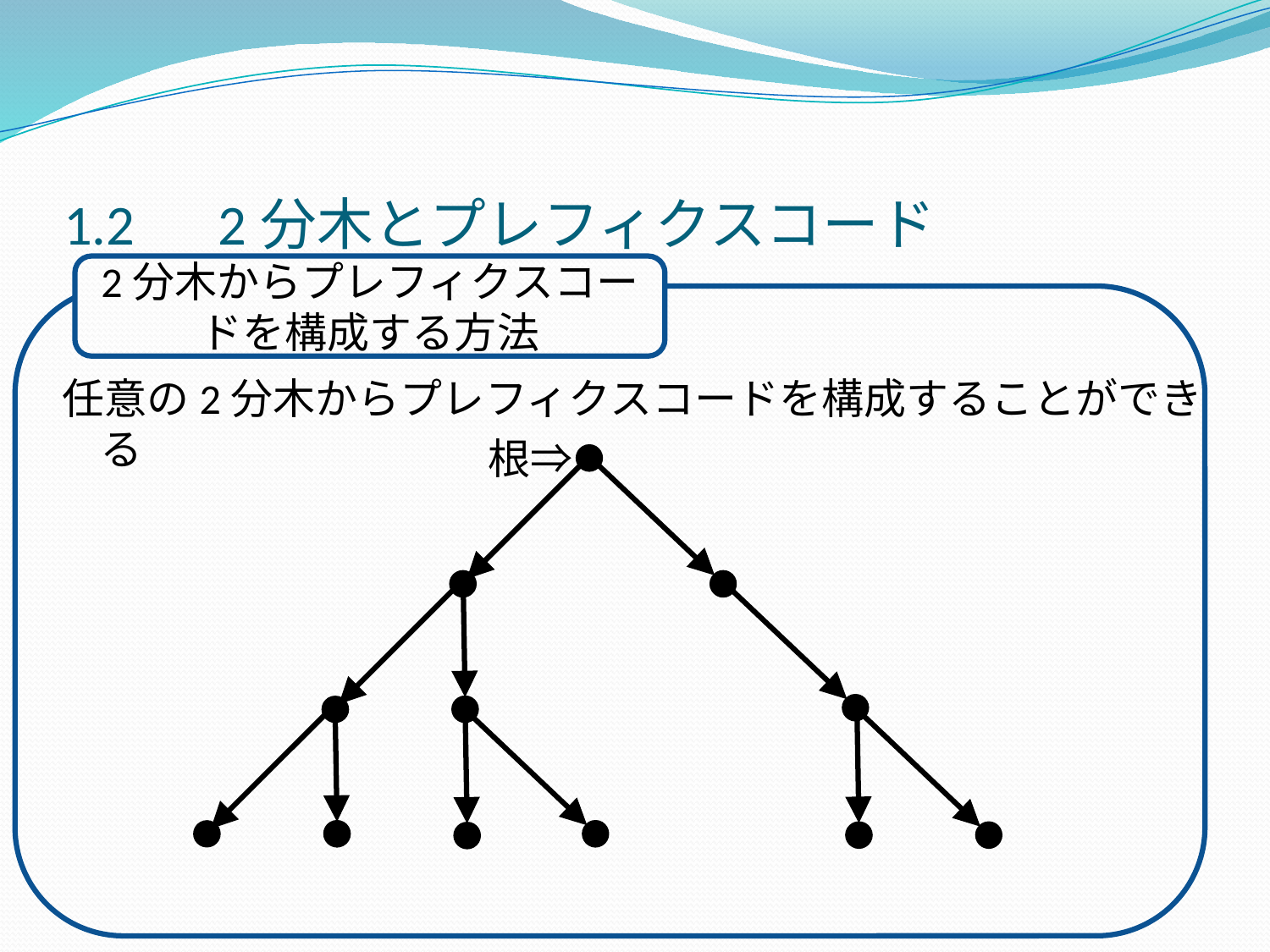

# 1.2　2分木とプレフィクスコード
2分木からプレフィクスコードを構成する方法

任意の2分木からプレフィクスコードを構成することができる

根⇒